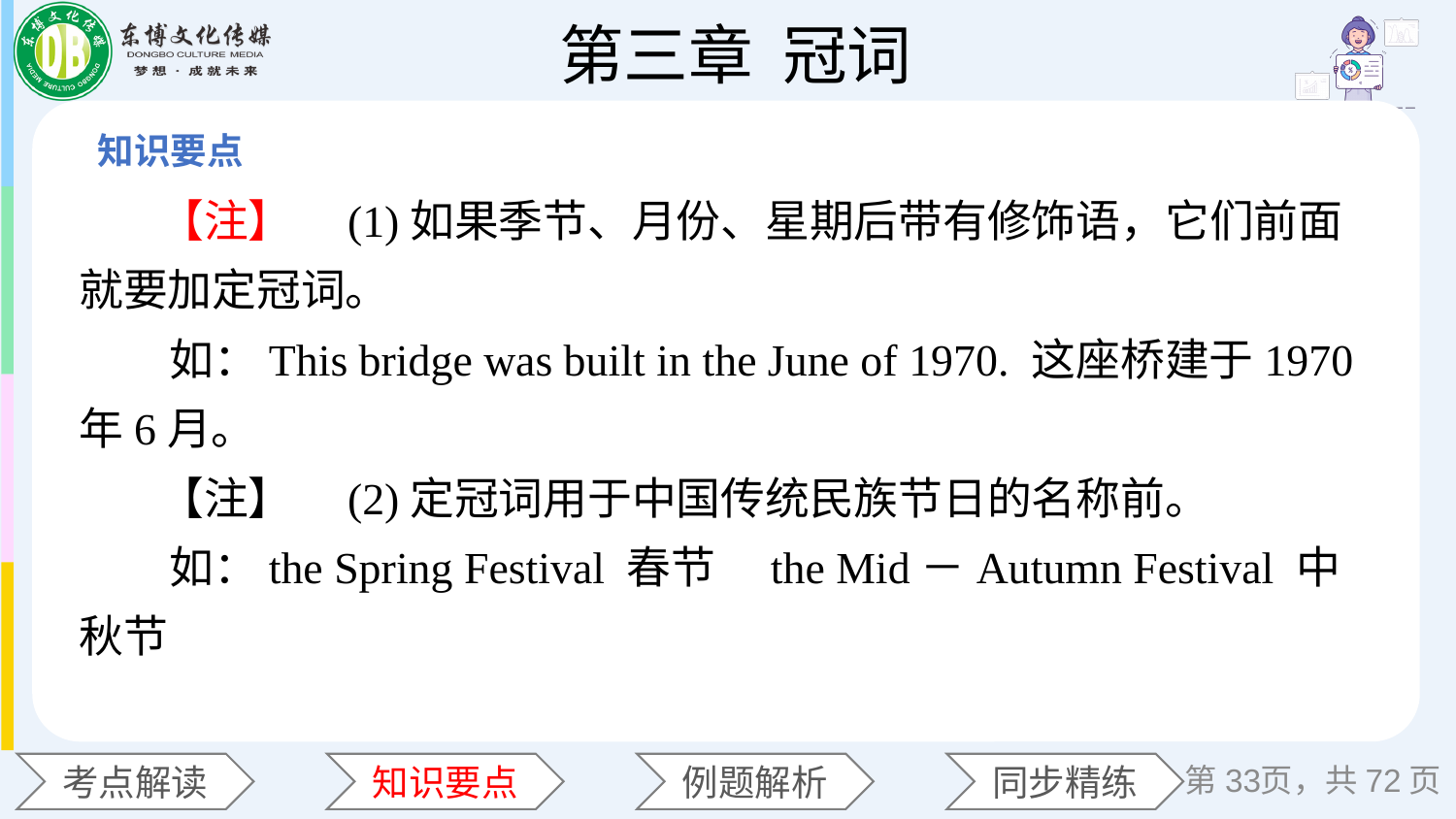

【注】　(1)如果季节、月份、星期后带有修饰语，它们前面就要加定冠词。
        如：This bridge was built in the June of 1970. 这座桥建于1970年6月。
       【注】　(2)定冠词用于中国传统民族节日的名称前。
        如：the Spring Festival 春节　the Mid－Autumn Festival 中秋节

第33页，共72页